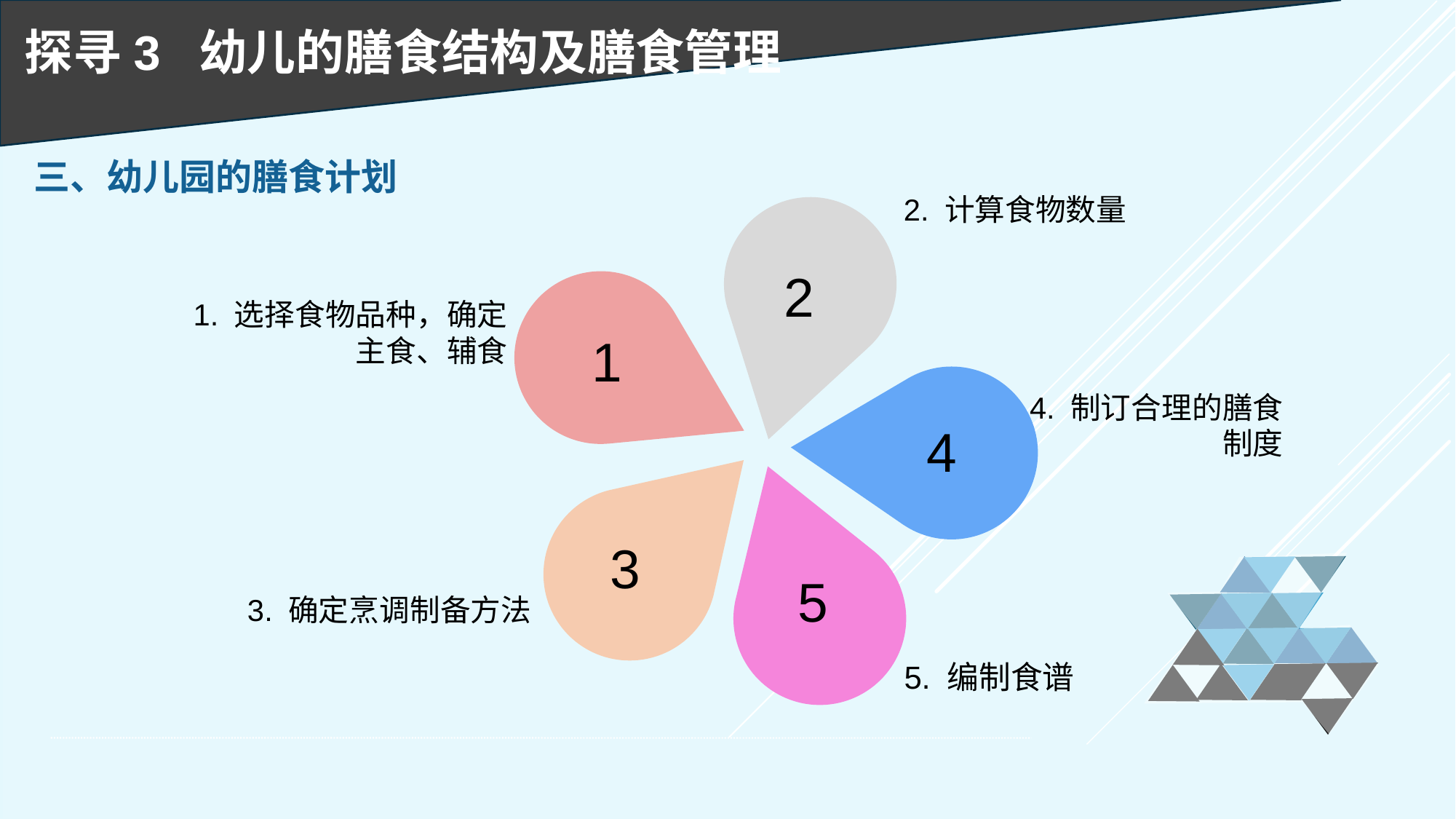

探寻3  幼儿的膳食结构及膳食管理
三、幼儿园的膳食计划
2. 计算食物数量

2

1. 选择食物品种，确定
主食、辅食
1

4. 制订合理的膳食制度
4

3
03
5
3. 确定烹调制备方法
5. 编制食谱